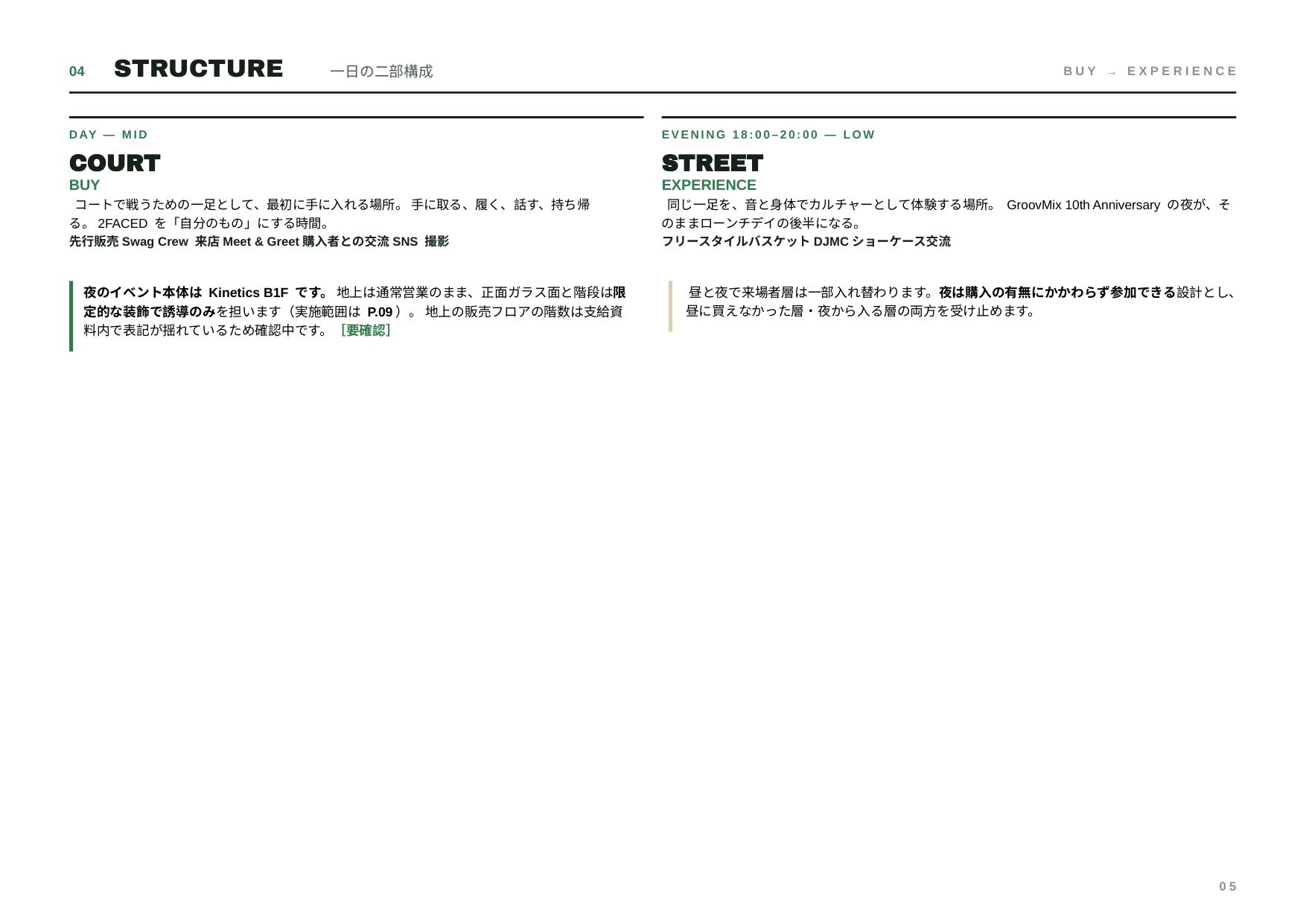

STRUCTURE
04
一日の二部構成
BUY → EXPERIENCE

DAY — MID
EVENING 18:00–20:00 — LOW
COURT
STREET
BUY
EXPERIENCE
 コートで戦うための一足として、最初に手に入れる場所。 手に取る、履く、話す、持ち帰る。2FACED を「自分のもの」にする時間。
 同じ一足を、音と身体でカルチャーとして体験する場所。 GroovMix 10th Anniversary の夜が、そのままローンチデイの後半になる。
先行販売Swag Crew 来店Meet & Greet購入者との交流SNS 撮影
フリースタイルバスケットDJMCショーケース交流

夜のイベント本体は Kinetics B1F です。 地上は通常営業のまま、正面ガラス面と階段は限定的な装飾で誘導のみを担います（実施範囲は P.09）。 地上の販売フロアの階数は支給資料内で表記が揺れているため確認中です。［要確認］

 昼と夜で来場者層は一部入れ替わります。夜は購入の有無にかかわらず参加できる設計とし、 昼に買えなかった層・夜から入る層の両方を受け止めます。
05